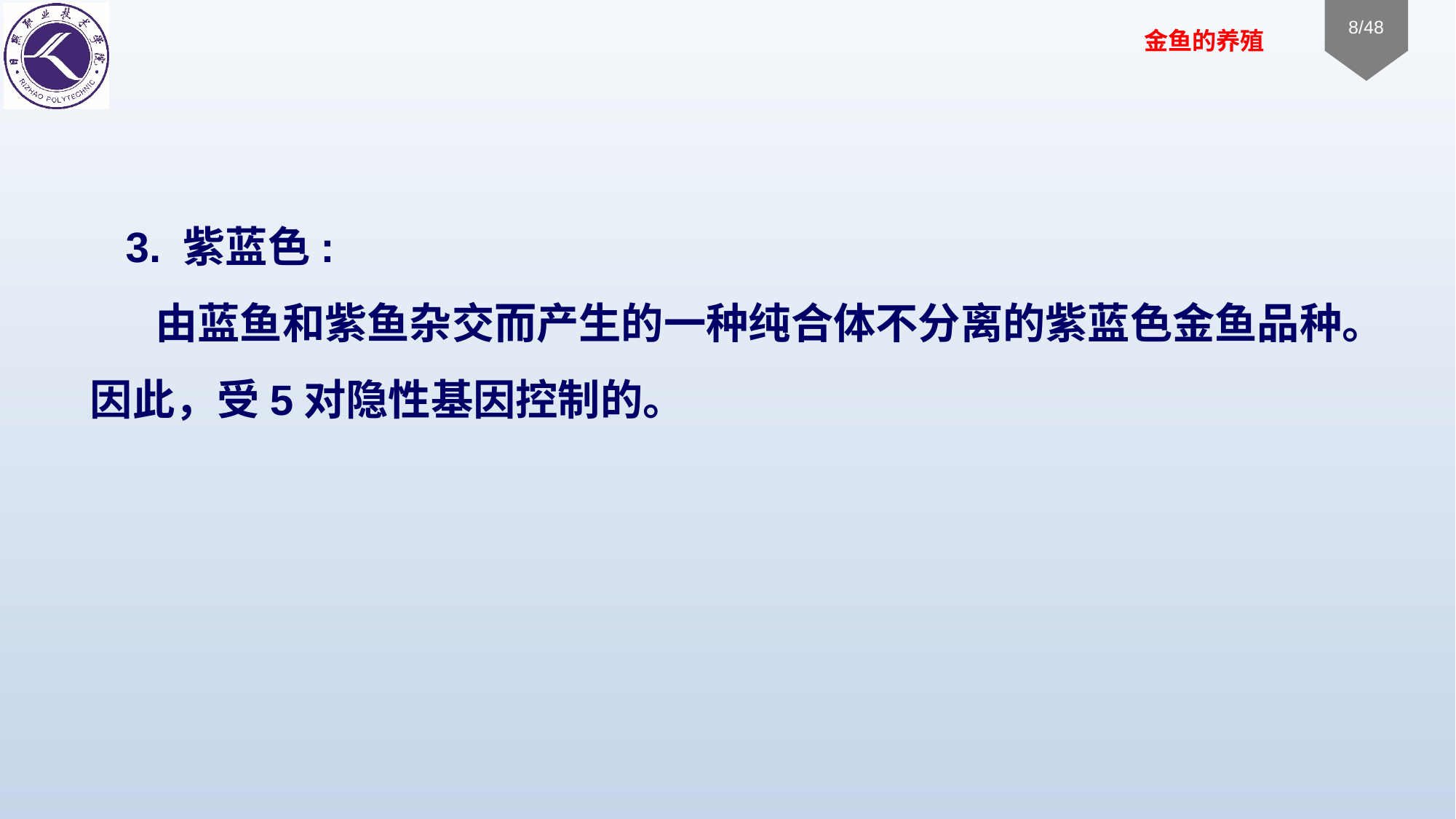

3. 紫蓝色:
  由蓝鱼和紫鱼杂交而产生的一种纯合体不分离的紫蓝色金鱼品种。因此，受5对隐性基因控制的。